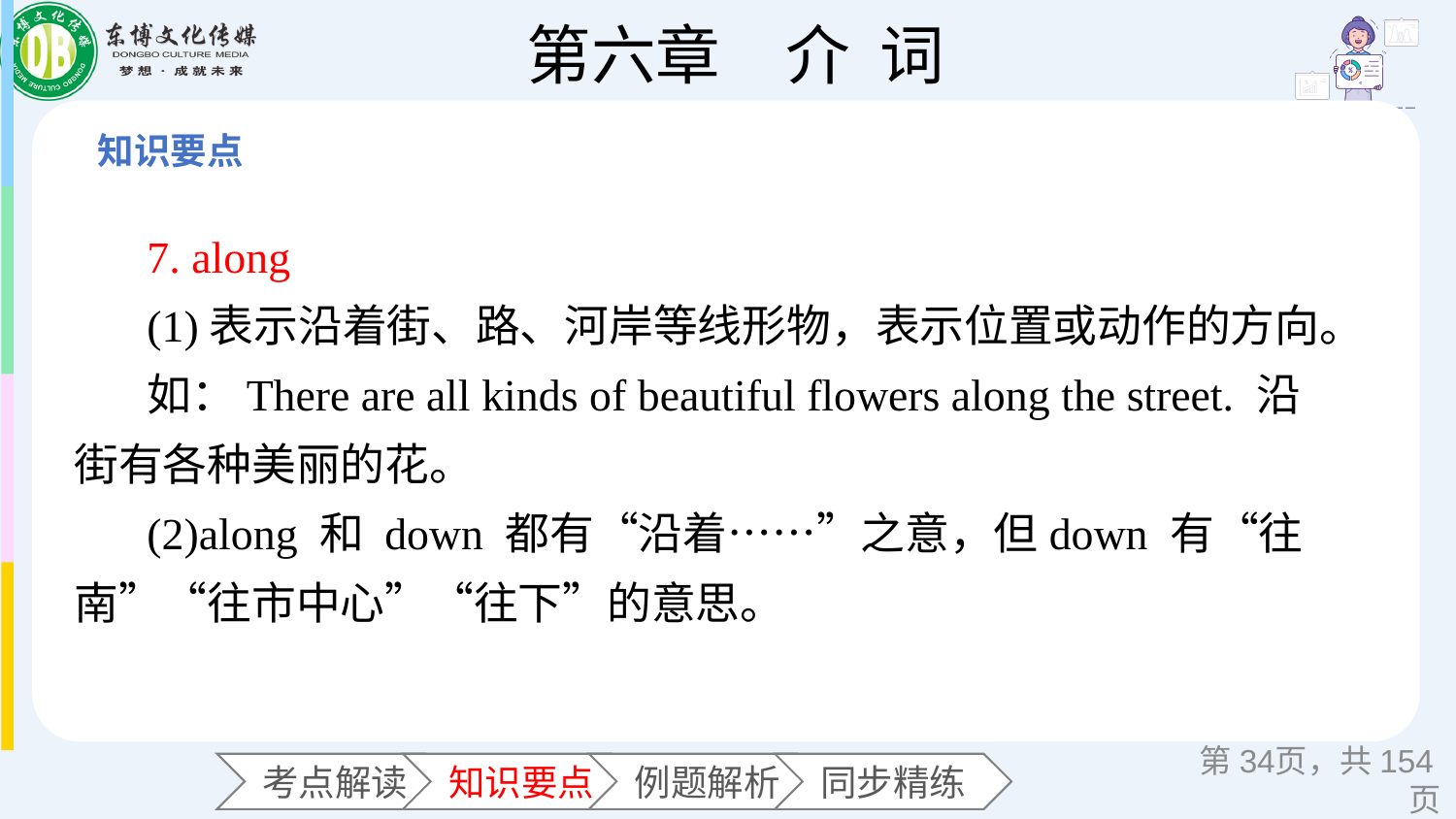

7. along
(1)表示沿着街、路、河岸等线形物，表示位置或动作的方向。
如：There are all kinds of beautiful flowers along the street. 沿街有各种美丽的花。
(2)along 和 down 都有“沿着……”之意，但down 有“往南”“往市中心”“往下”的意思。
第34页，共154页